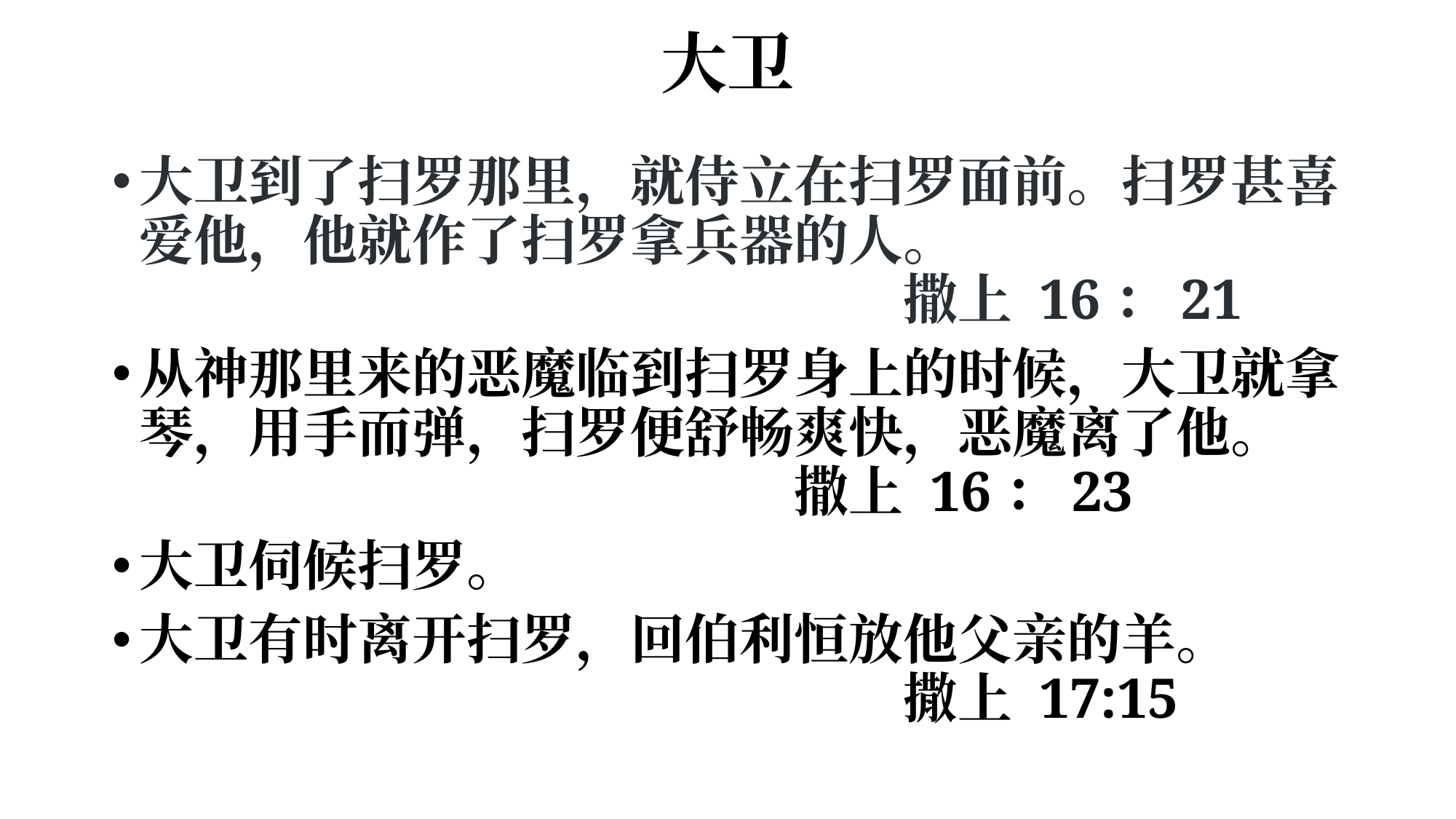

# 大卫
大卫到了扫罗那里，就侍立在扫罗面前。扫罗甚喜爱他，他就作了扫罗拿兵器的人。											撒上 16：21
从神那里来的恶魔临到扫罗身上的时候，大卫就拿琴，用手而弹，扫罗便舒畅爽快，恶魔离了他。 							撒上 16：23
大卫伺候扫罗。
大卫有时离开扫罗，回伯利恒放他父亲的羊。 								撒上 17:15